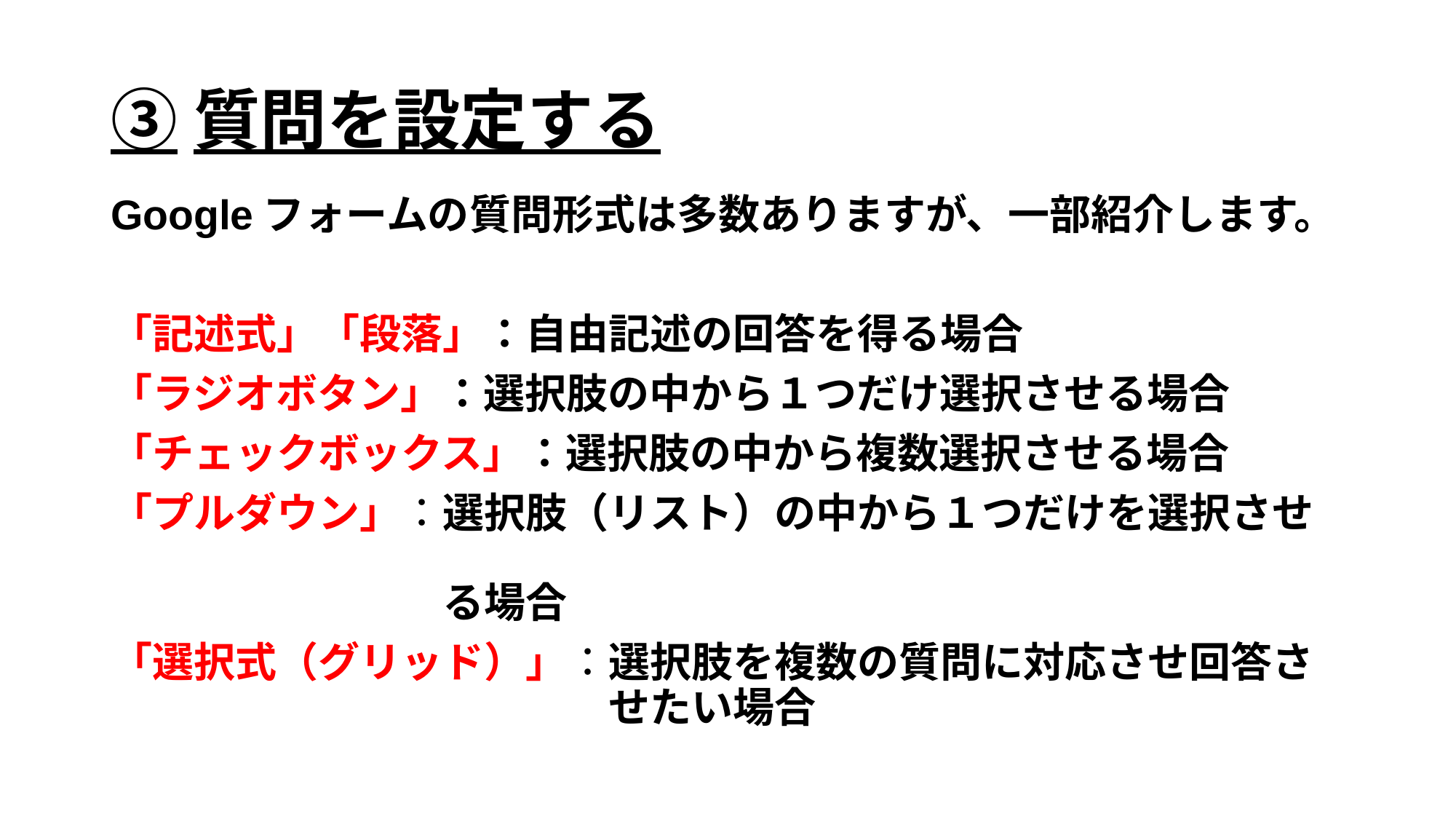

# ③質問を設定する
Googleフォームの質問形式は多数ありますが、一部紹介します。

「記述式」「段落」：自由記述の回答を得る場合
「ラジオボタン」：選択肢の中から１つだけ選択させる場合
「チェックボックス」：選択肢の中から複数選択させる場合
「プルダウン」：選択肢（リスト）の中から１つだけを選択させ　　　
　　　　　　　　る場合
「選択式（グリッド）」：選択肢を複数の質問に対応させ回答さ
　　　　　　　　　　　　せたい場合